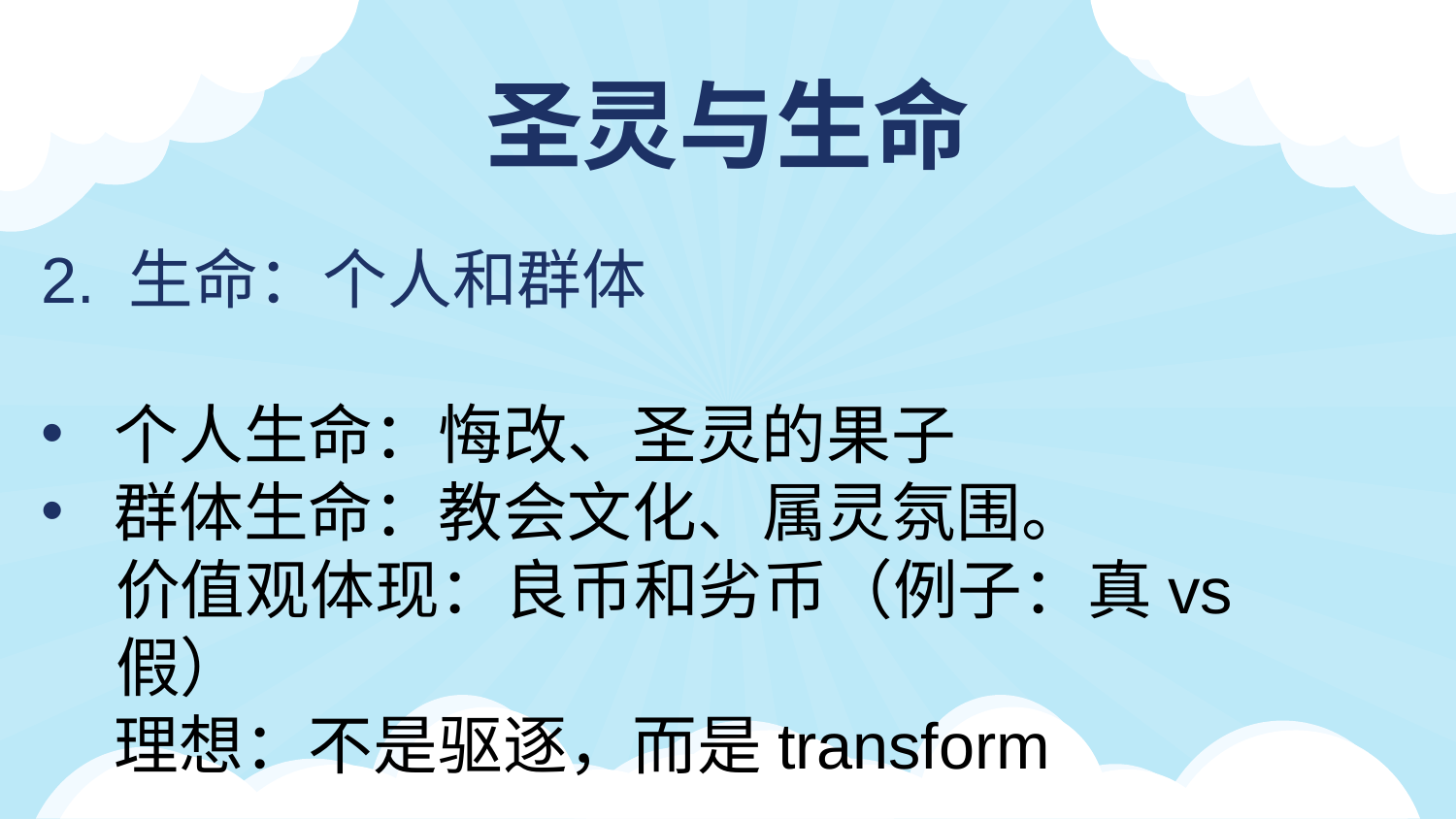

圣灵与生命
2. 生命：个人和群体

个人生命：悔改、圣灵的果子
群体生命：教会文化、属灵氛围。
价值观体现：良币和劣币（例子：真vs假）
理想：不是驱逐，而是transform